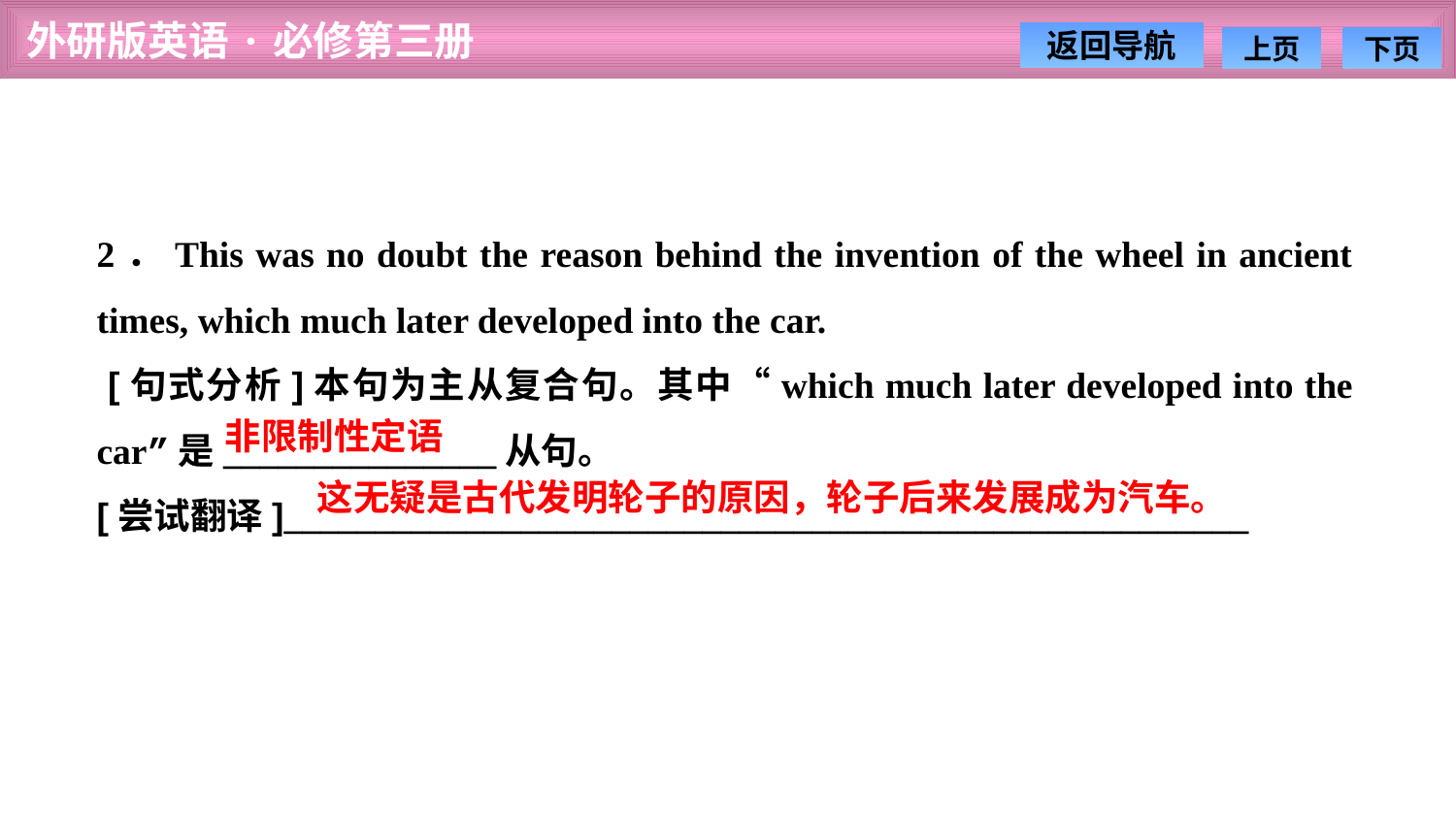

2．This was no doubt the reason behind the invention of the wheel in ancient times, which much later developed into the car.
 [句式分析]本句为主从复合句。其中“which much later developed into the car”是_______________从句。
[尝试翻译]_____________________________________________________
非限制性定语
这无疑是古代发明轮子的原因，轮子后来发展成为汽车。